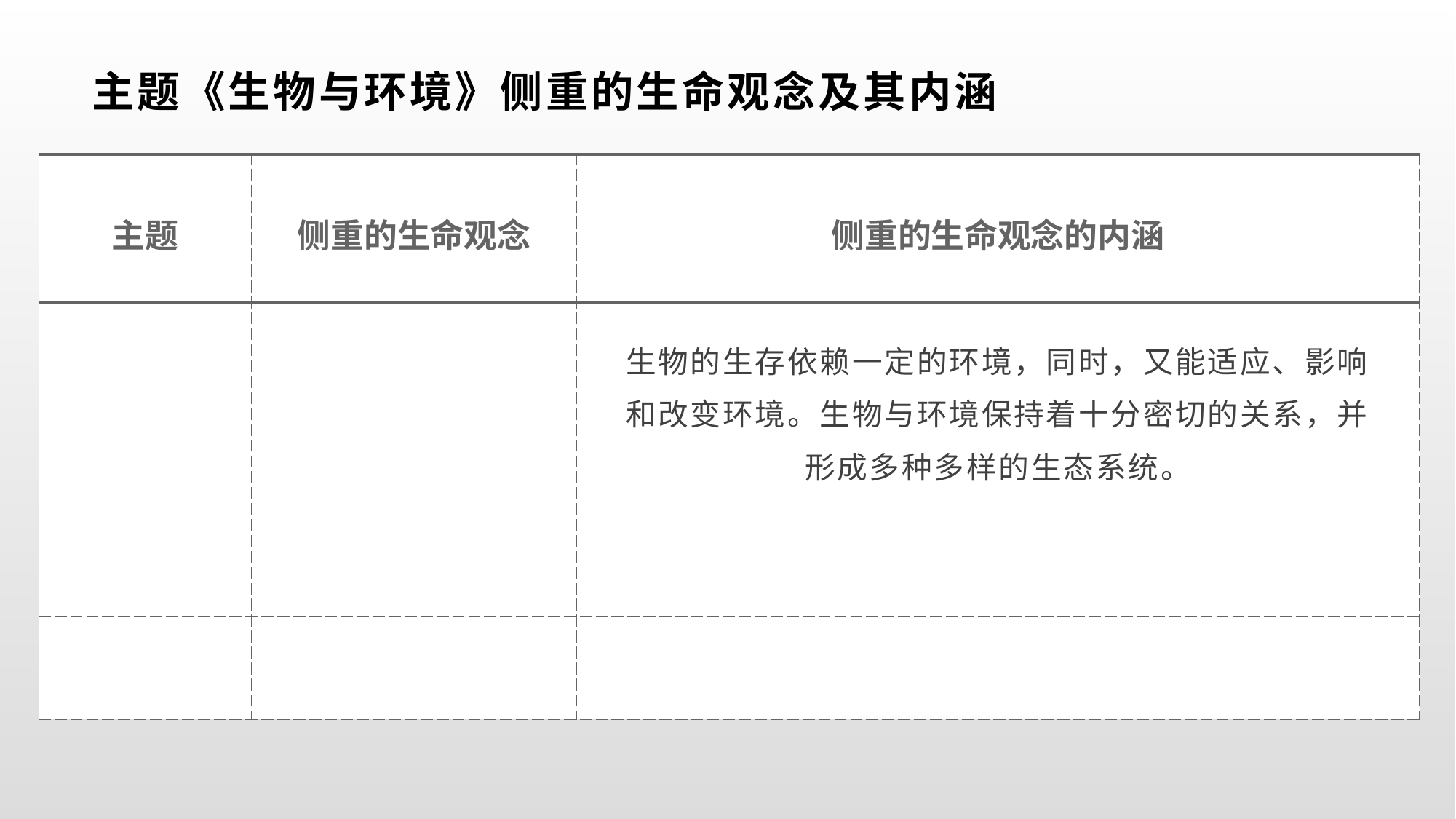

# 主题《生物与环境》侧重的生命观念及其内涵
| 主题 | 侧重的生命观念 | 侧重的生命观念的内涵 |
| --- | --- | --- |
|  |  | 生物的生存依赖一定的环境，同时，又能适应、影响和改变环境。生物与环境保持着十分密切的关系，并形成多种多样的生态系统。 |
|  |  |  |
|  |  |  |